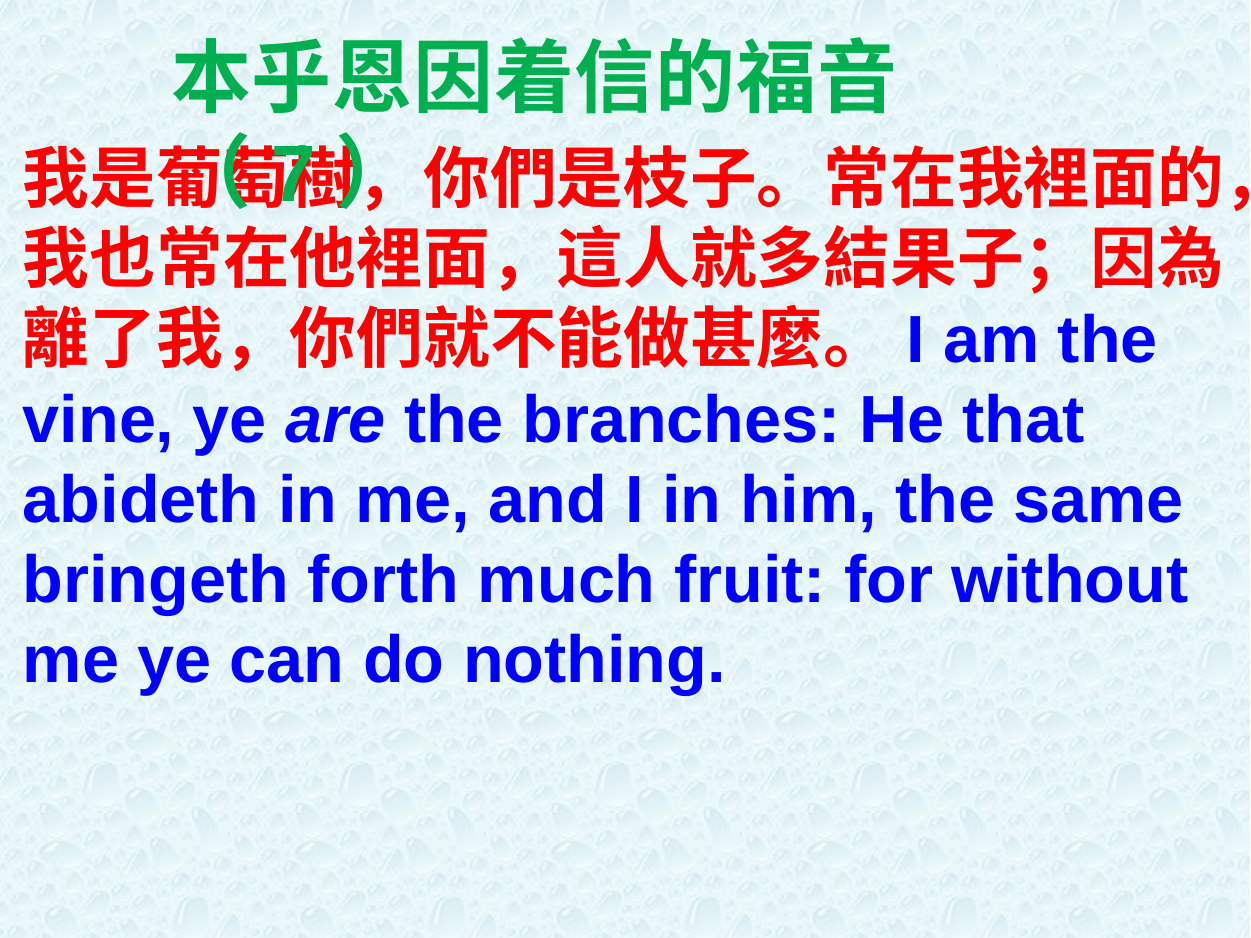

本乎恩因着信的福音（7）
我是葡萄樹，你們是枝子。常在我裡面的，我也常在他裡面，這人就多結果子；因為離了我，你們就不能做甚麼。I am the vine, ye are the branches: He that abideth in me, and I in him, the same bringeth forth much fruit: for without me ye can do nothing.